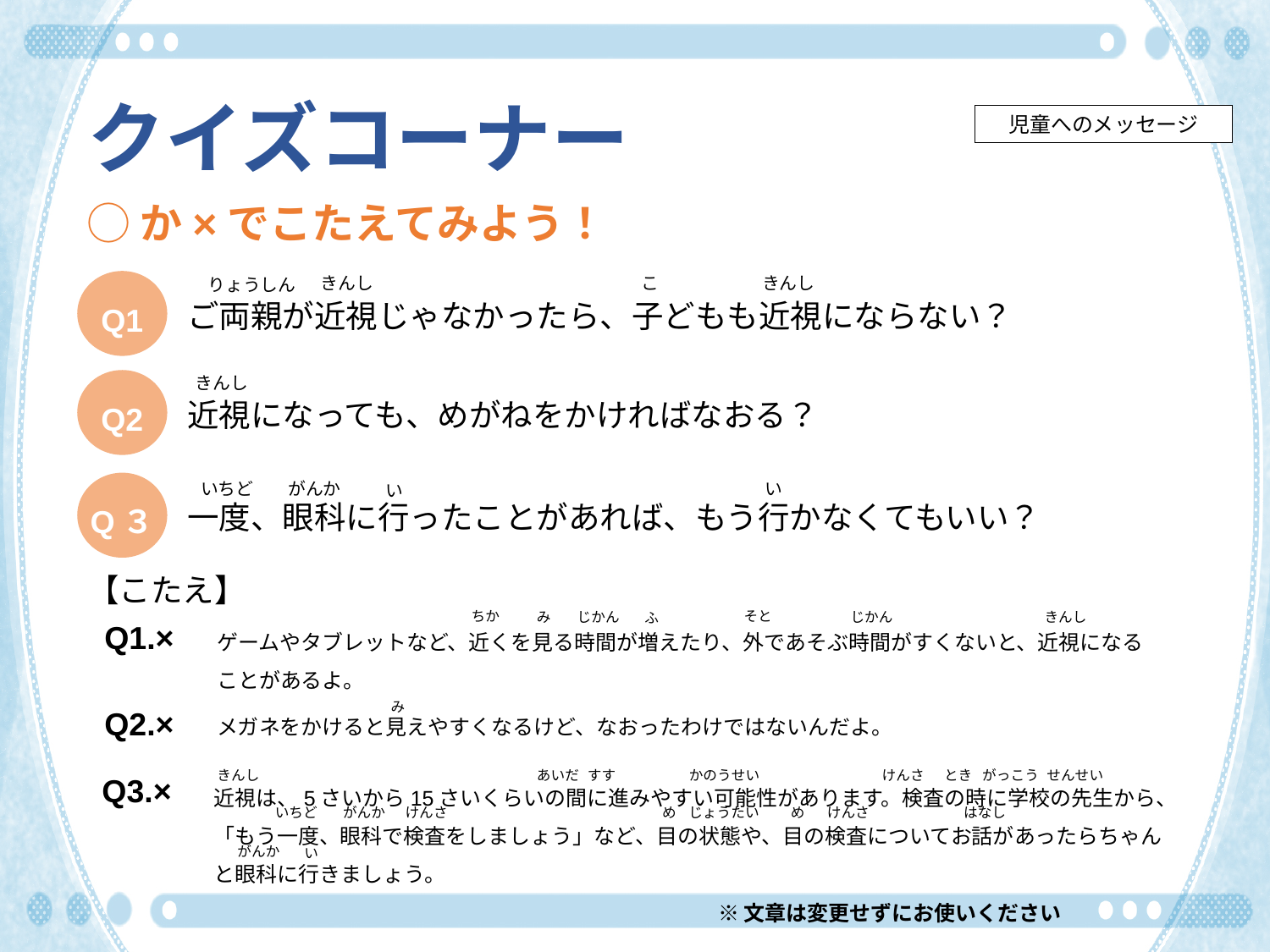

# クイズコーナー
児童へのメッセージ
◯か×でこたえてみよう！
きんし
こ
きんし
りょうしん

Q1
ご両親が近視じゃなかったら、子どもも近視にならない？
きんし

Q2
近視になっても、めがねをかければなおる？
がんか
い
いちど

Q３
一度、眼科に行ったことがあれば、もう行かなくてもいい？
い
【こたえ】
ちか
そと
きんし
じかん
じかん
み
ふ
ゲームやタブレットなど、近くを見る時間が増えたり、外であそぶ時間がすくないと、近視になる
ことがあるよ。
Q1.×
み
Q2.×
メガネをかけると見えやすくなるけど、なおったわけではないんだよ。
きんし
あいだ
すす
かのうせい
けんさ
とき
がっこう
せんせい
Q3.×
近視は、5さいから15さいくらいの間に進みやすい可能性があります。検査の時に学校の先生から、「もう一度、眼科で検査をしましょう」など、目の状態や、目の検査についてお話があったらちゃんと眼科に行きましょう。
いちど
がんか
けんさ
め
じょうたい
め
けんさ
はなし
がんか
い
※文章は変更せずにお使いください